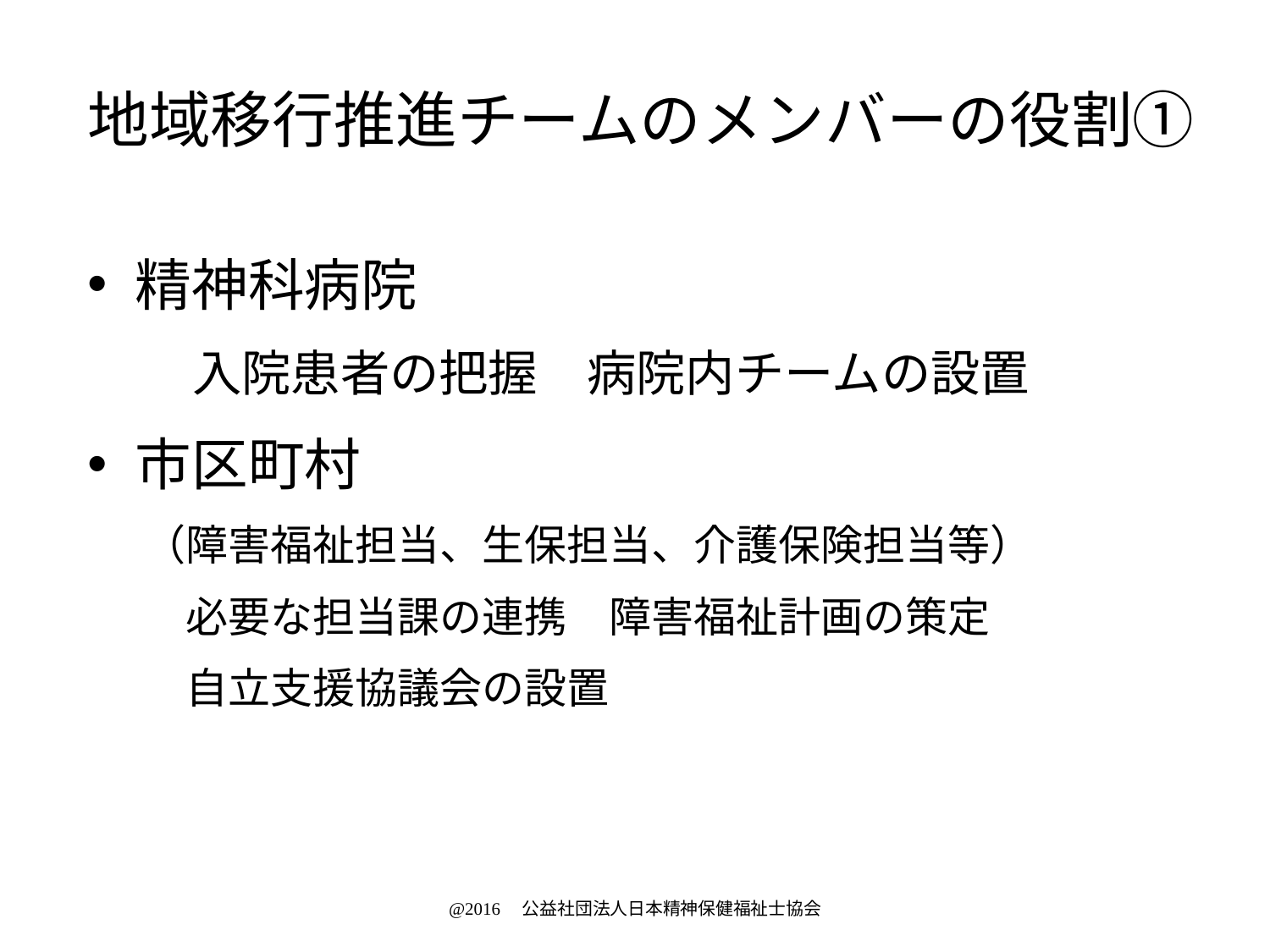

# 地域移行推進チームのメンバーの役割①
精神科病院
　入院患者の把握　病院内チームの設置
市区町村
（障害福祉担当、生保担当、介護保険担当等）
　必要な担当課の連携　障害福祉計画の策定
　自立支援協議会の設置

@2016　公益社団法人日本精神保健福祉士協会